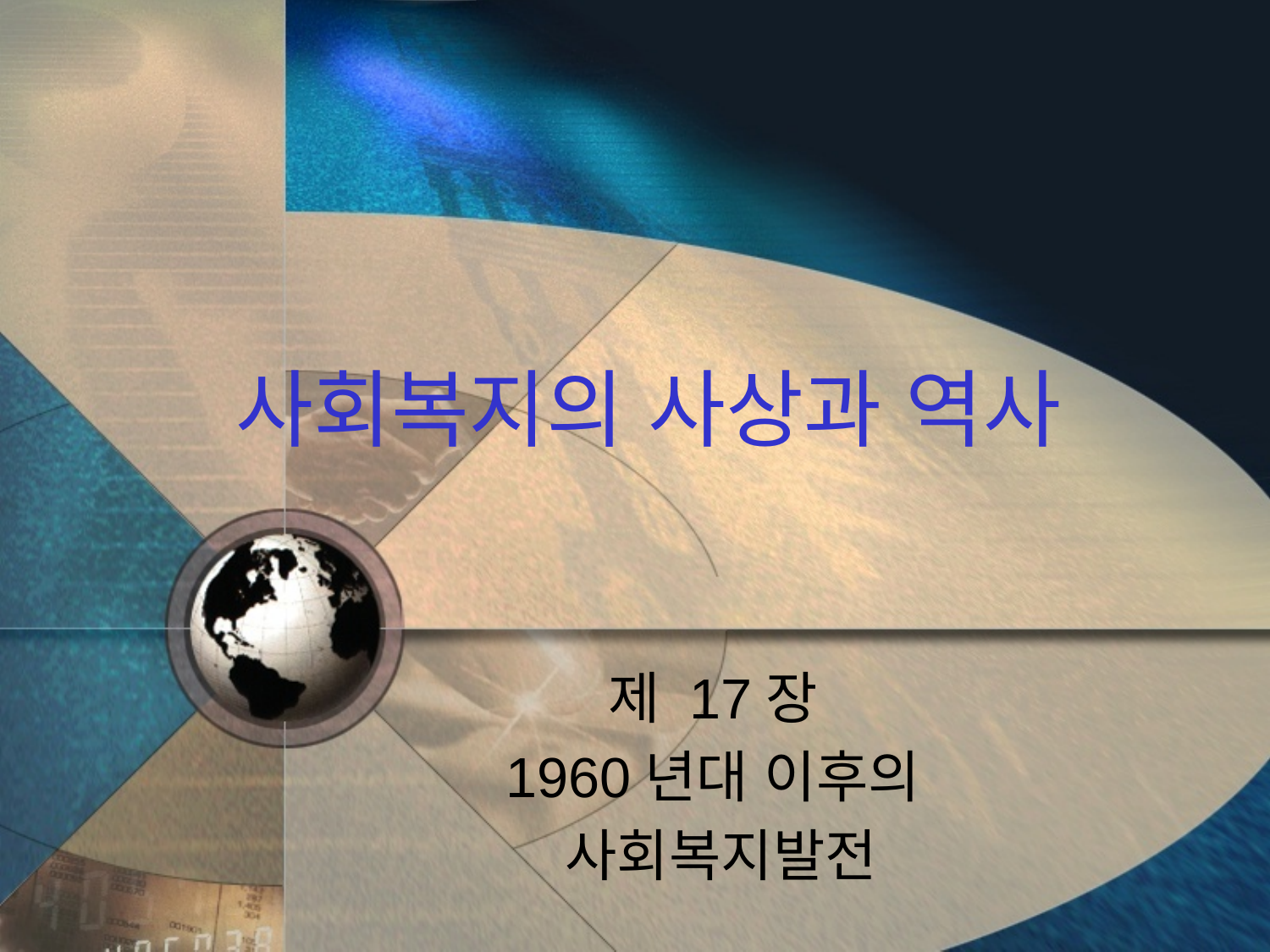

# 사회복지의 사상과 역사
제 17장
1960년대 이후의
사회복지발전